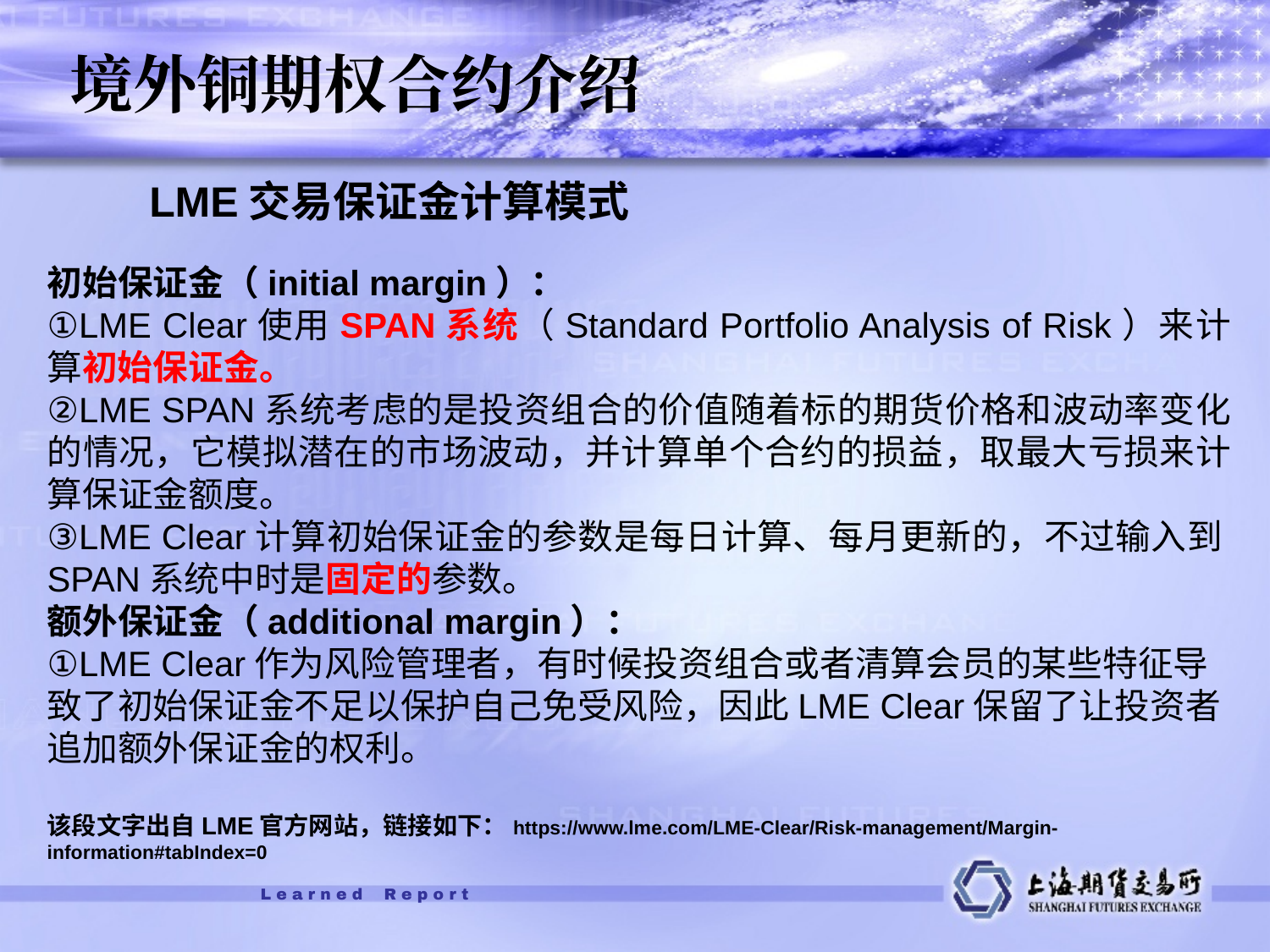

# 境外铜期权合约介绍
LME交易保证金计算模式
初始保证金（initial margin）：
①LME Clear使用SPAN系统（Standard Portfolio Analysis of Risk）来计算初始保证金。
②LME SPAN系统考虑的是投资组合的价值随着标的期货价格和波动率变化的情况，它模拟潜在的市场波动，并计算单个合约的损益，取最大亏损来计算保证金额度。
③LME Clear计算初始保证金的参数是每日计算、每月更新的，不过输入到SPAN系统中时是固定的参数。
额外保证金（additional margin）：
①LME Clear作为风险管理者，有时候投资组合或者清算会员的某些特征导致了初始保证金不足以保护自己免受风险，因此LME Clear保留了让投资者追加额外保证金的权利。

该段文字出自LME官方网站，链接如下：https://www.lme.com/LME-Clear/Risk-management/Margin-information#tabIndex=0